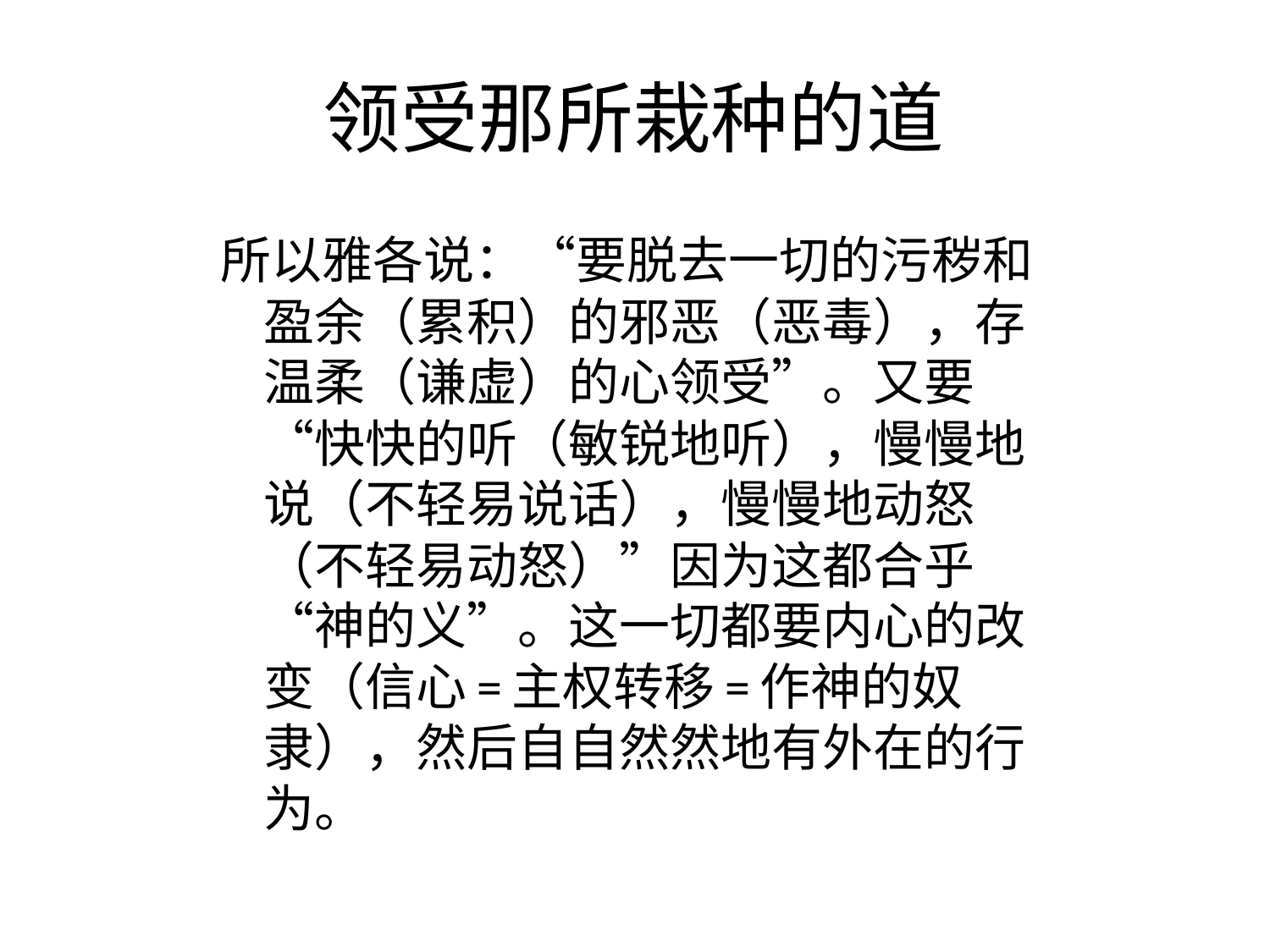

# 领受那所栽种的道
所以雅各说：“要脱去一切的污秽和盈余（累积）的邪恶（恶毒），存温柔（谦虚）的心领受”。又要“快快的听（敏锐地听），慢慢地说（不轻易说话），慢慢地动怒（不轻易动怒）”因为这都合乎“神的义”。这一切都要内心的改变（信心=主权转移=作神的奴隶），然后自自然然地有外在的行为。